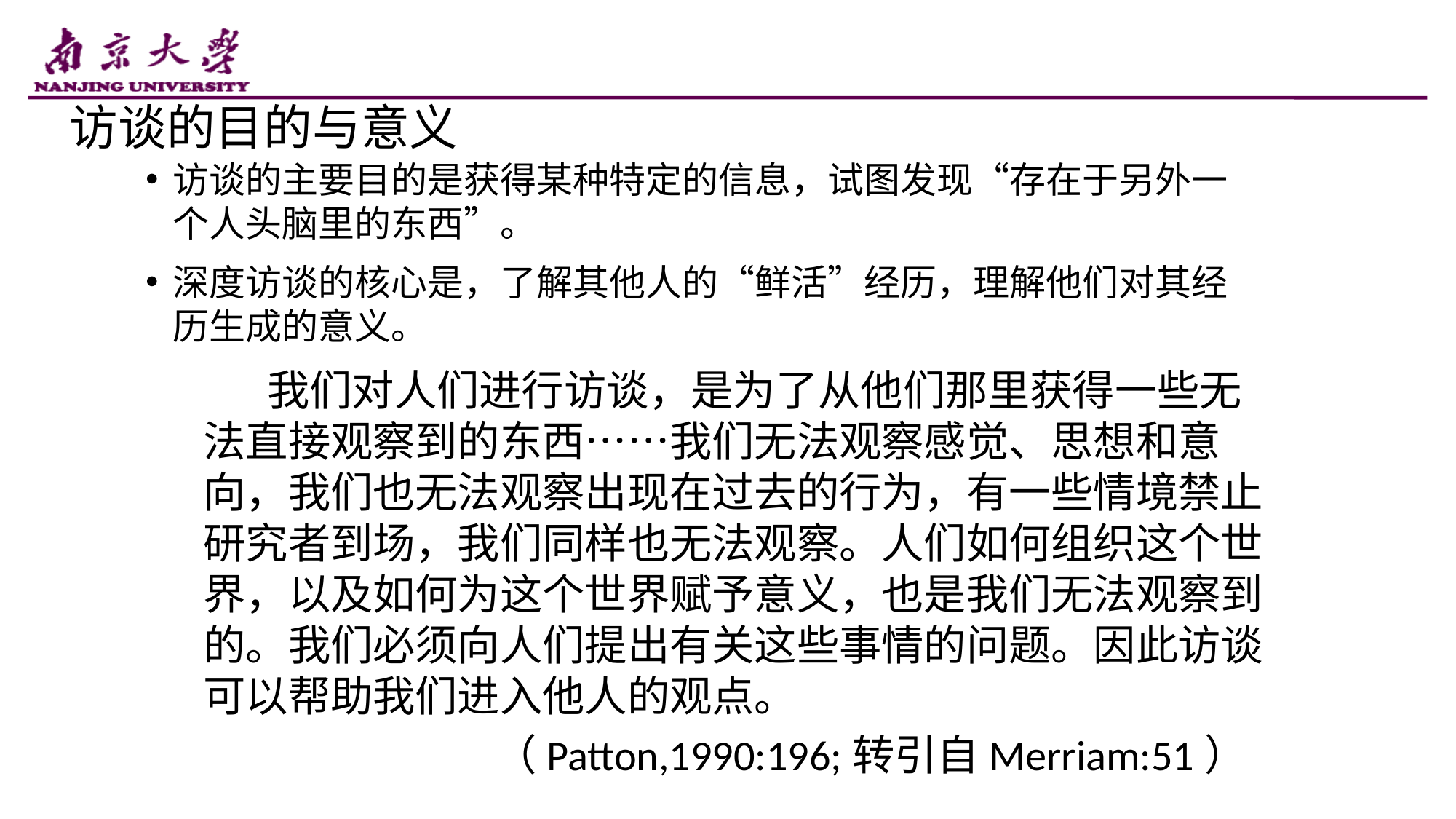

访谈的目的与意义
访谈的主要目的是获得某种特定的信息，试图发现“存在于另外一个人头脑里的东西”。
深度访谈的核心是，了解其他人的“鲜活”经历，理解他们对其经历生成的意义。
          我们对人们进行访谈，是为了从他们那里获得一些无法直接观察到的东西……我们无法观察感觉、思想和意向，我们也无法观察出现在过去的行为，有一些情境禁止研究者到场，我们同样也无法观察。人们如何组织这个世界，以及如何为这个世界赋予意义，也是我们无法观察到的。我们必须向人们提出有关这些事情的问题。因此访谈可以帮助我们进入他人的观点。
                                  （Patton,1990:196;转引自Merriam:51）